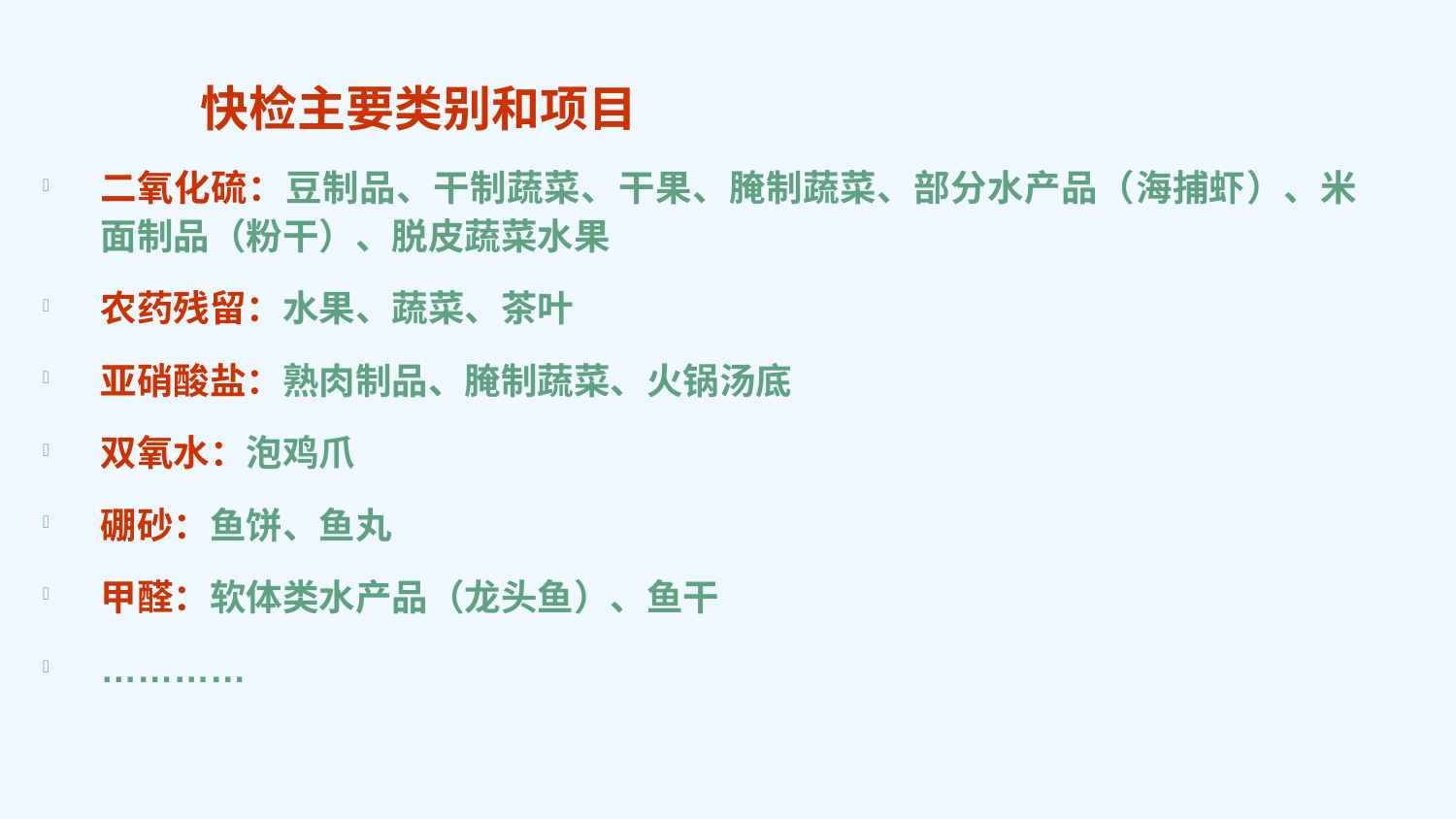

快检主要类别和项目
二氧化硫：豆制品、干制蔬菜、干果、腌制蔬菜、部分水产品（海捕虾）、米面制品（粉干）、脱皮蔬菜水果
农药残留：水果、蔬菜、茶叶
亚硝酸盐：熟肉制品、腌制蔬菜、火锅汤底
双氧水：泡鸡爪
硼砂：鱼饼、鱼丸
甲醛：软体类水产品（龙头鱼）、鱼干
…………